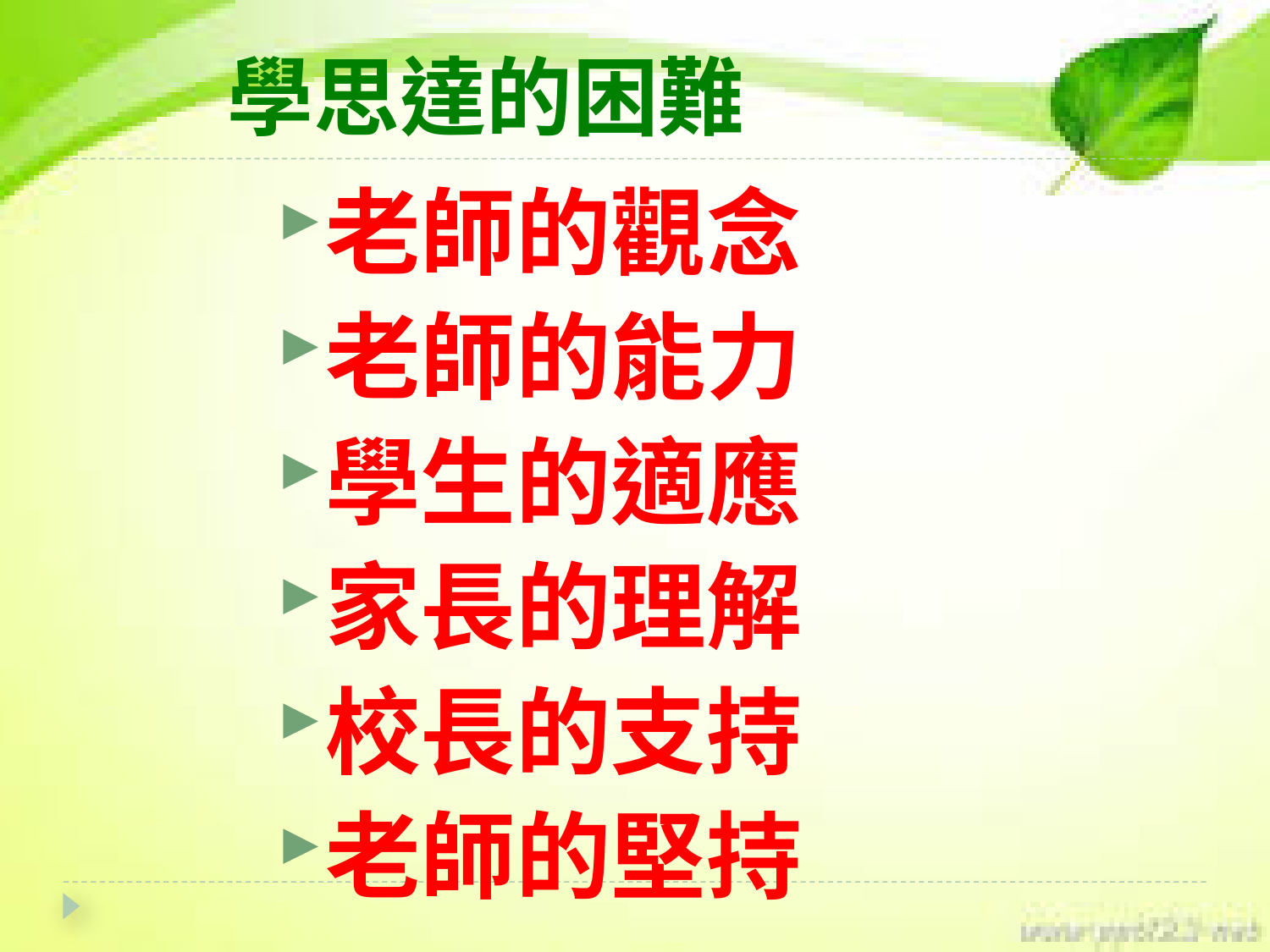

# 學思達的困難
老師的觀念
老師的能力
學生的適應
家長的理解
校長的支持
老師的堅持